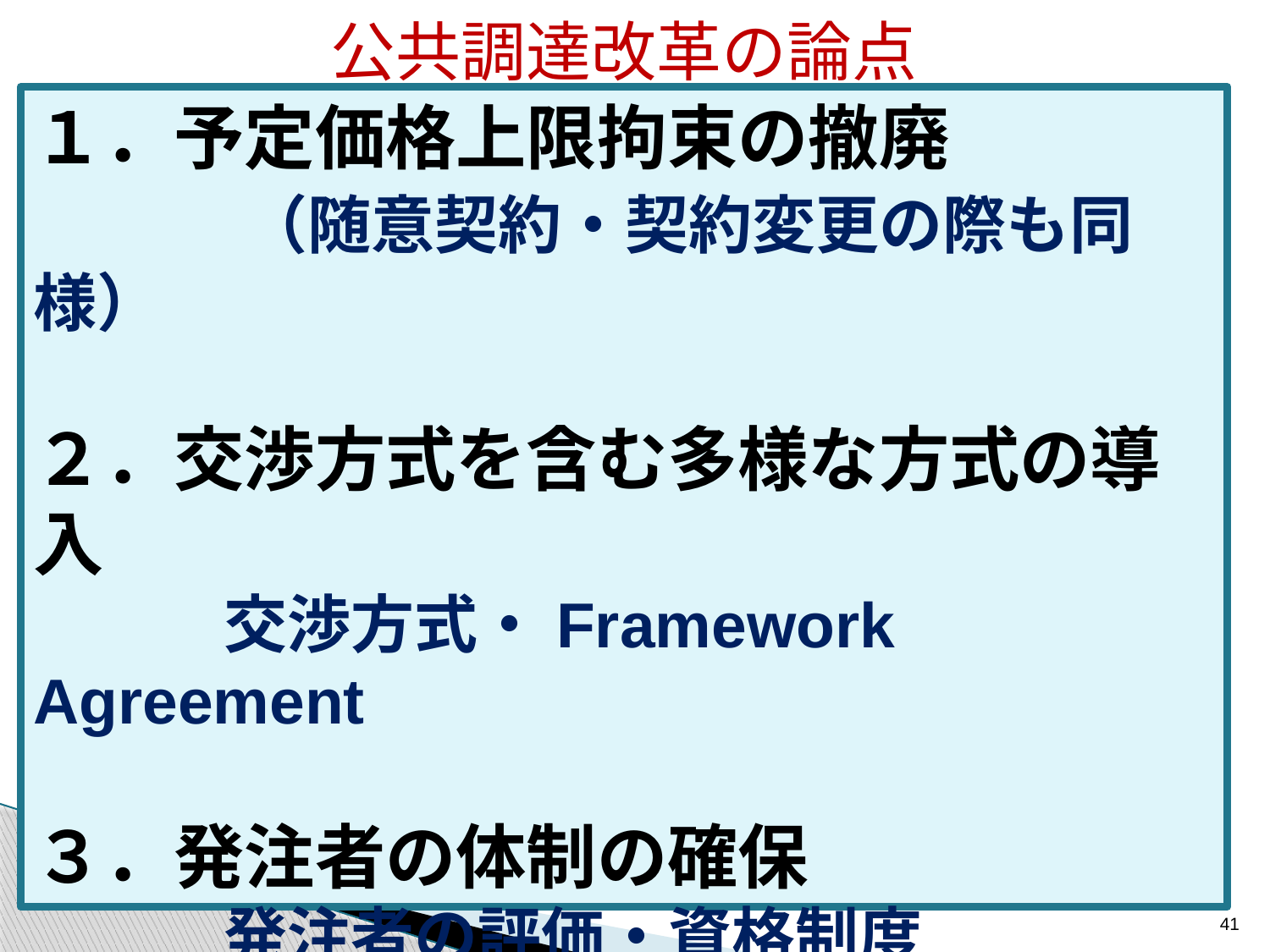

公共調達改革の論点
１．予定価格上限拘束の撤廃
　　　（随意契約・契約変更の際も同様）

２．交渉方式を含む多様な方式の導入
　　　交渉方式・Framework Agreement

３．発注者の体制の確保
　　　発注者の評価・資格制度

４．価格決定構造（社会構造）の改変
　価格を決めるのは官でなく民（市場）
41